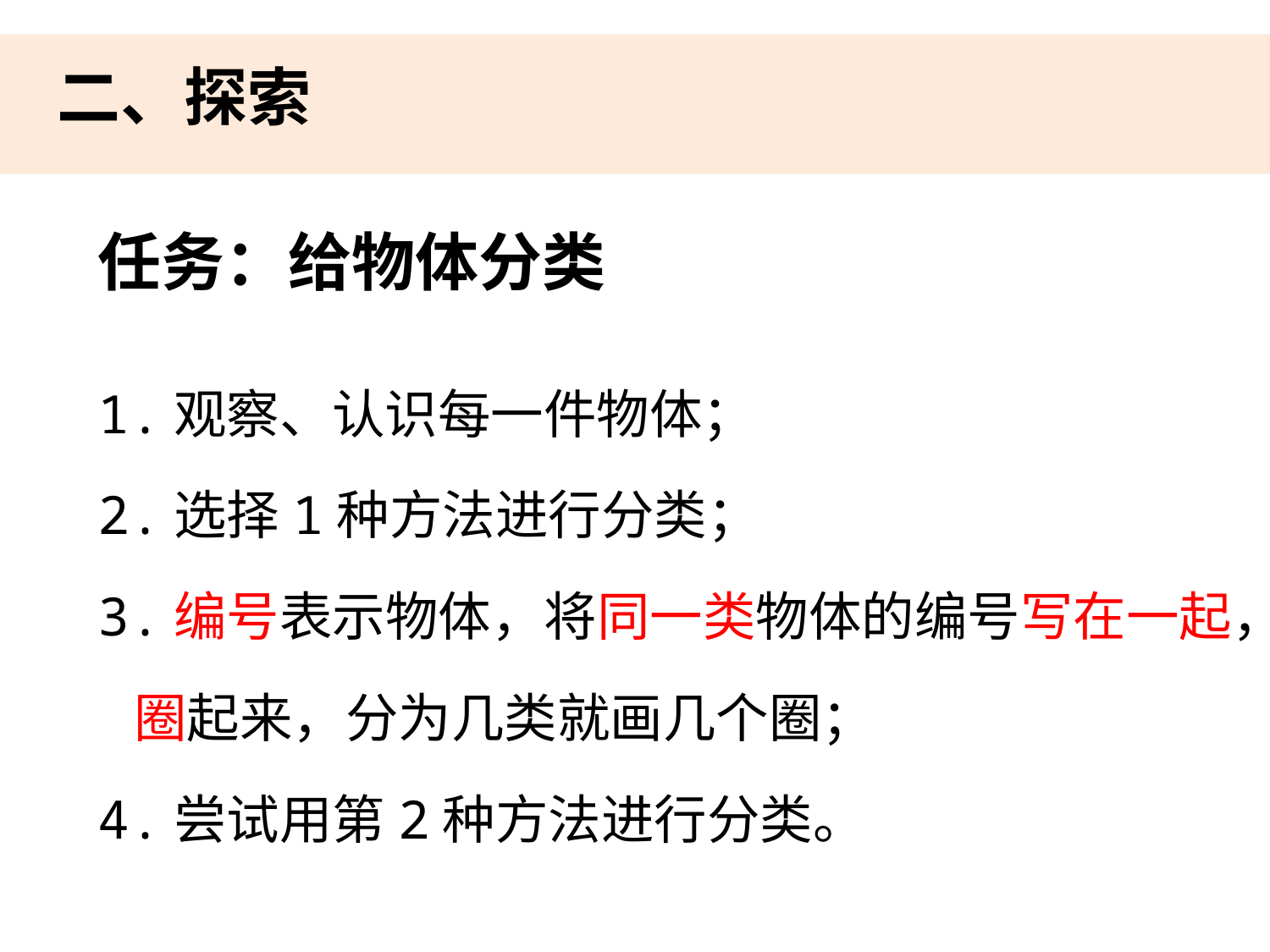

二、探索
# 任务：给物体分类
1.观察、认识每一件物体；
2.选择1种方法进行分类；
3.编号表示物体，将同一类物体的编号写在一起，
  圈起来，分为几类就画几个圈；
4.尝试用第2种方法进行分类。